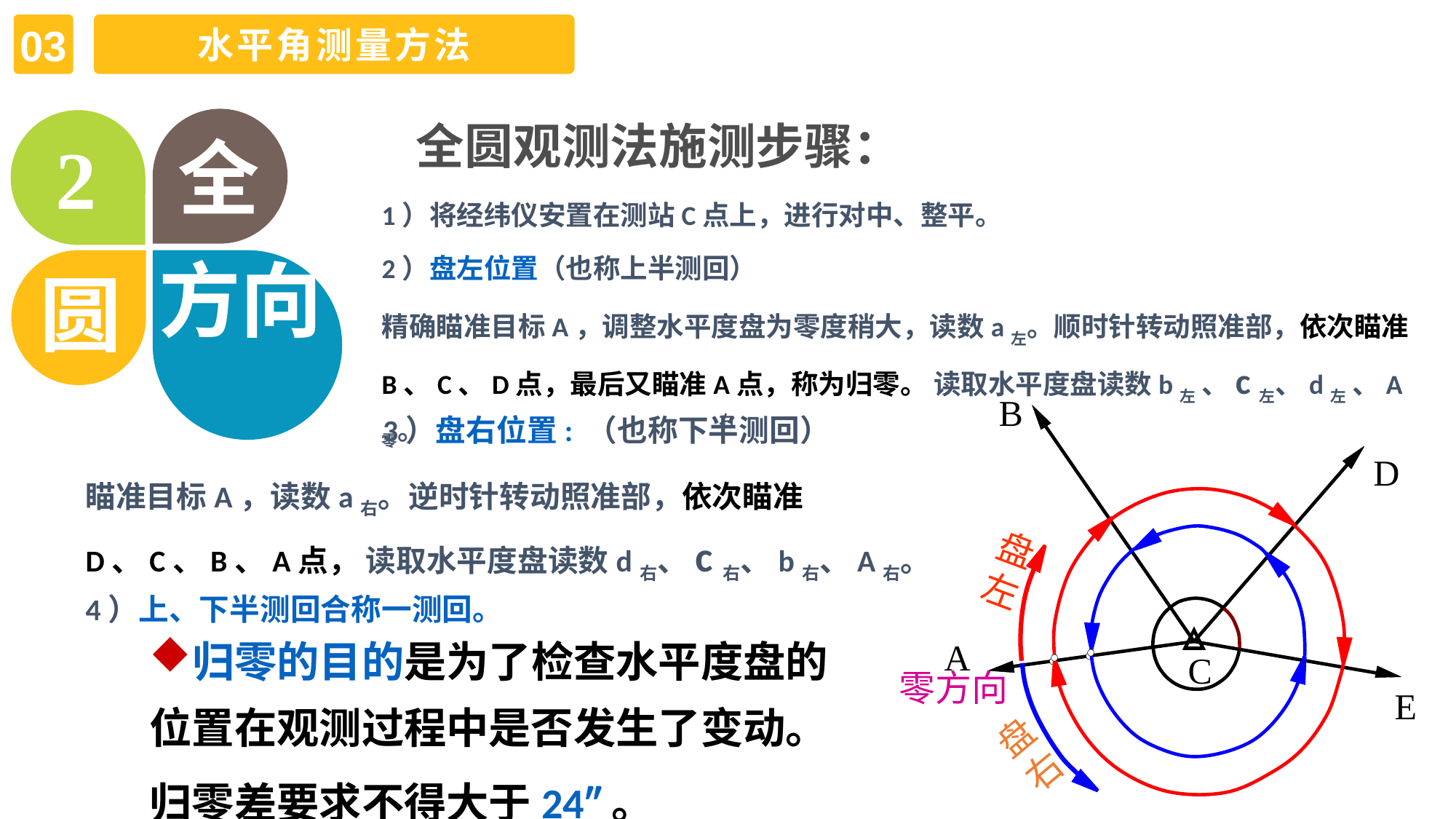

03
水平角测量方法
全圆观测法施测步骤：

全
2
方向        法

圆
1）将经纬仪安置在测站C点上，进行对中、整平。
2）盘左位置（也称上半测回）
精确瞄准目标A，调整水平度盘为零度稍大，读数a左。顺时针转动照准部，依次瞄准B、C、D点，最后又瞄准A点，称为归零。 读取水平度盘读数b左 、c左、d左 、A零。

B

D

A

C

E

盘左

零方向

盘右

右
                                           3）盘右位置: （也称下半测回）
瞄准目标A，读数a右。逆时针转动照准部，依次瞄准D、C、B、A点， 读取水平度盘读数d右、c右、b右、A右。
4）上、下半测回合称一测回。
归零的目的是为了检查水平度盘的位置在观测过程中是否发生了变动。
归零差要求不得大于24″。